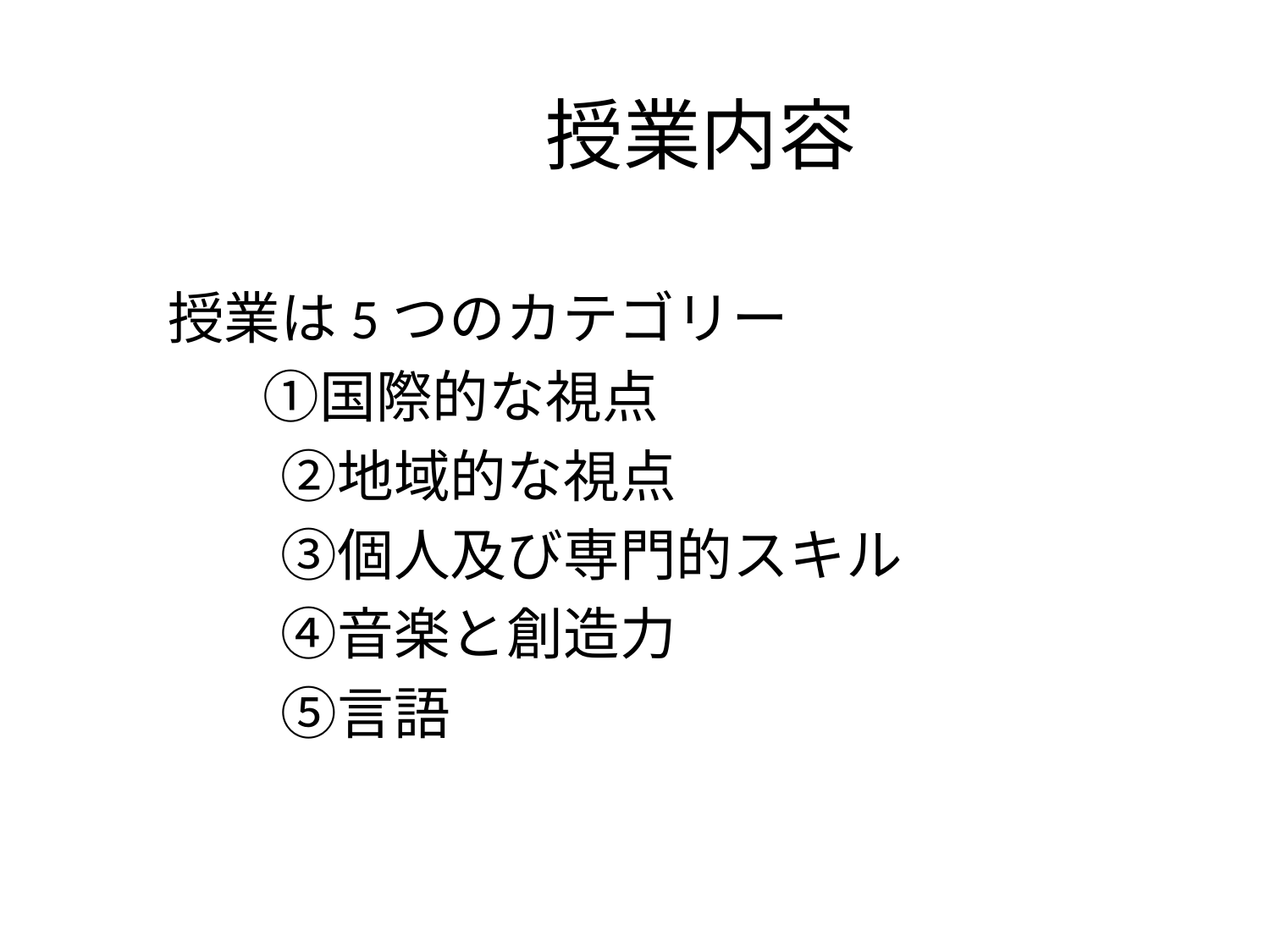

# 授業内容
授業は5つのカテゴリー
  　①国際的な視点
　　②地域的な視点
　　③個人及び専門的スキル
　　④音楽と創造力
　　⑤言語